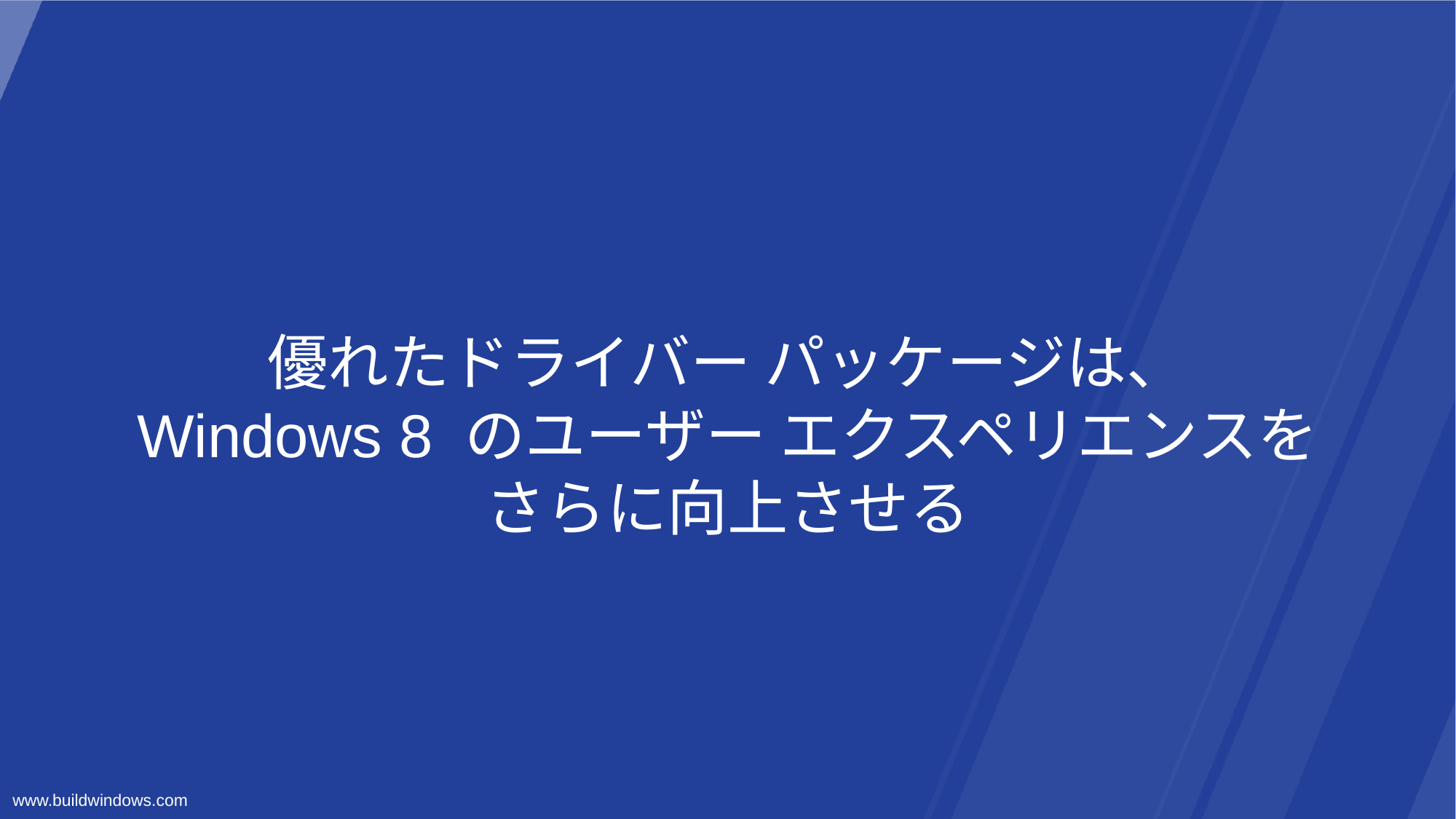

優れたドライバー パッケージは、
Windows 8 のユーザー エクスペリエンスを
さらに向上させる